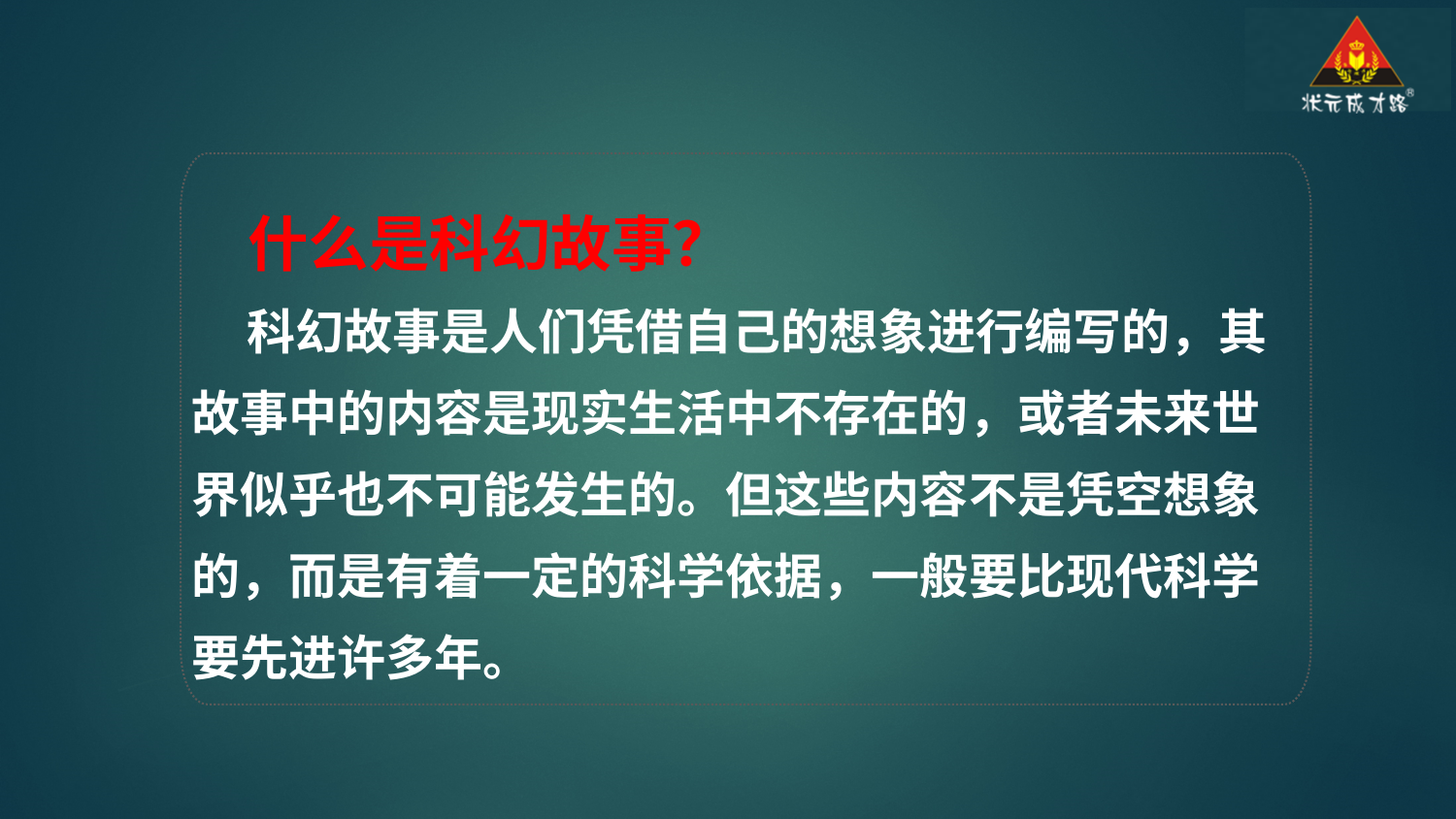

什么是科幻故事？
    科幻故事是人们凭借自己的想象进行编写的，其故事中的内容是现实生活中不存在的，或者未来世界似乎也不可能发生的。但这些内容不是凭空想象的，而是有着一定的科学依据，一般要比现代科学要先进许多年。